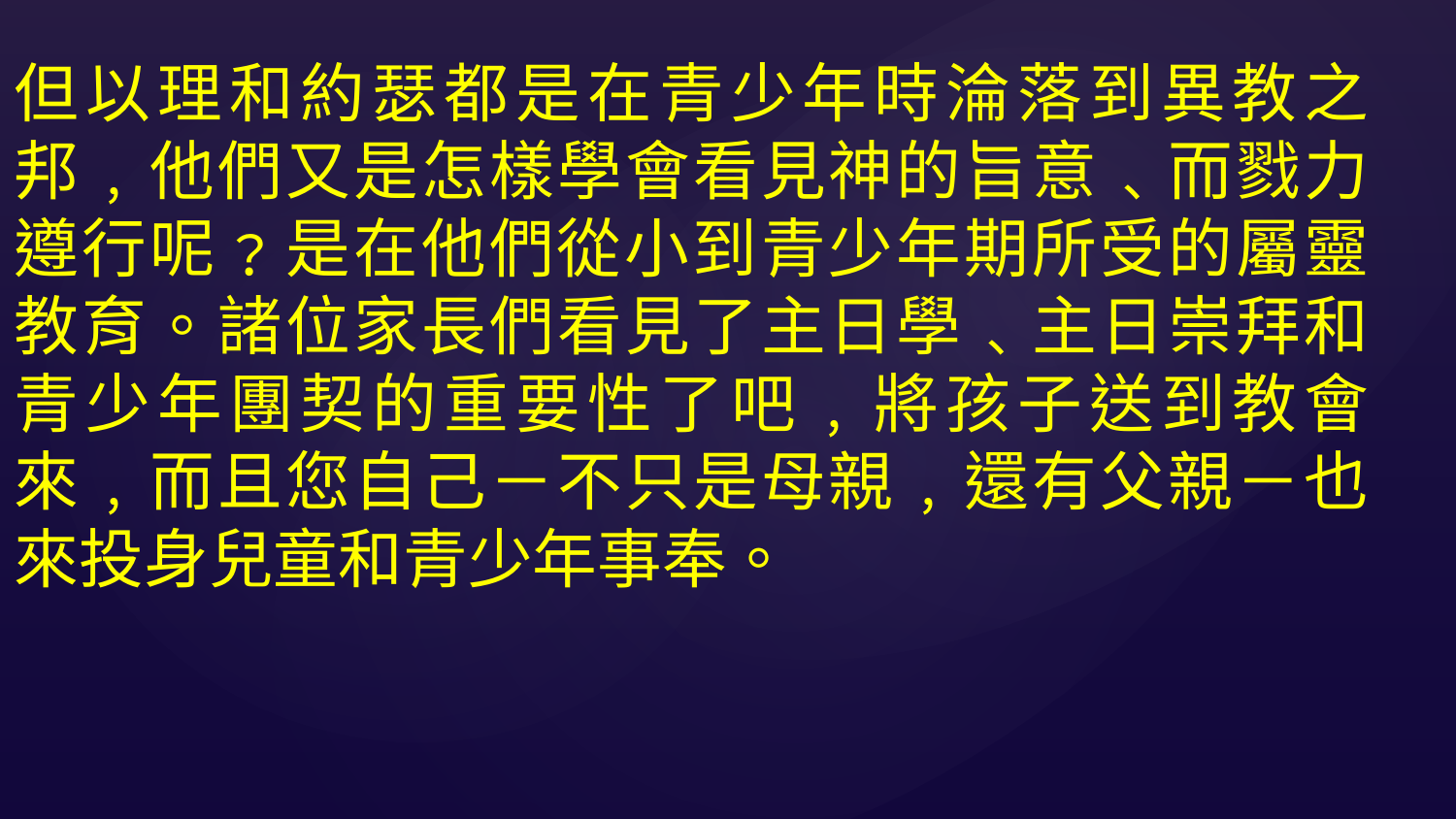

但以理和約瑟都是在青少年時淪落到異教之邦﹐他們又是怎樣學會看見神的旨意﹑而戮力遵行呢﹖是在他們從小到青少年期所受的屬靈教育。諸位家長們看見了主日學﹑主日崇拜和青少年團契的重要性了吧﹐將孩子送到教會來﹐而且您自己－不只是母親﹐還有父親－也來投身兒童和青少年事奉。